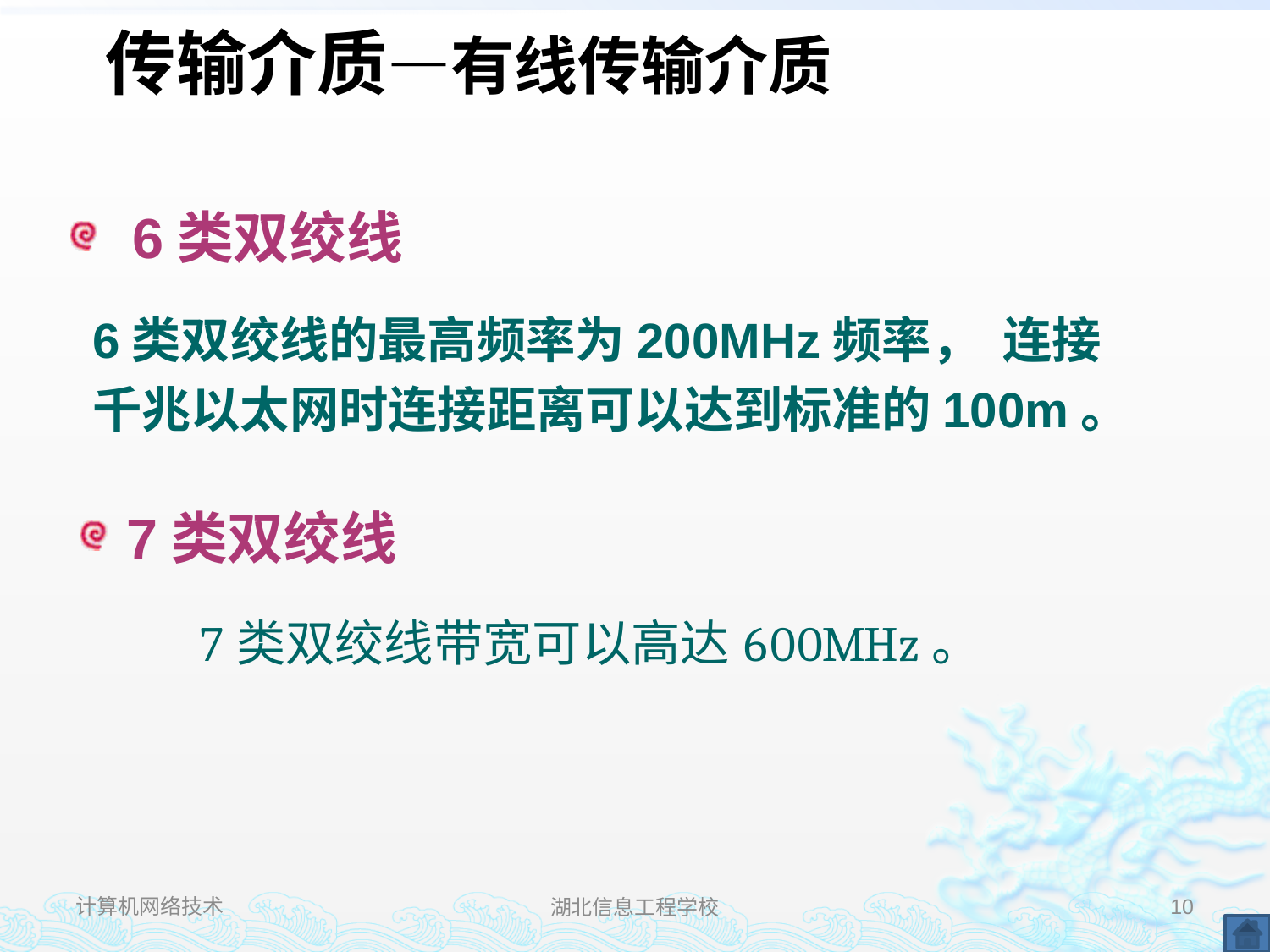

传输介质—有线传输介质

  6类双绞线
6类双绞线的最高频率为200MHz频率，  连接
千兆以太网时连接距离可以达到标准的100m。
 7类双绞线
7类双绞线带宽可以高达600MHz。

计算机网络技术
湖北信息工程学校
10